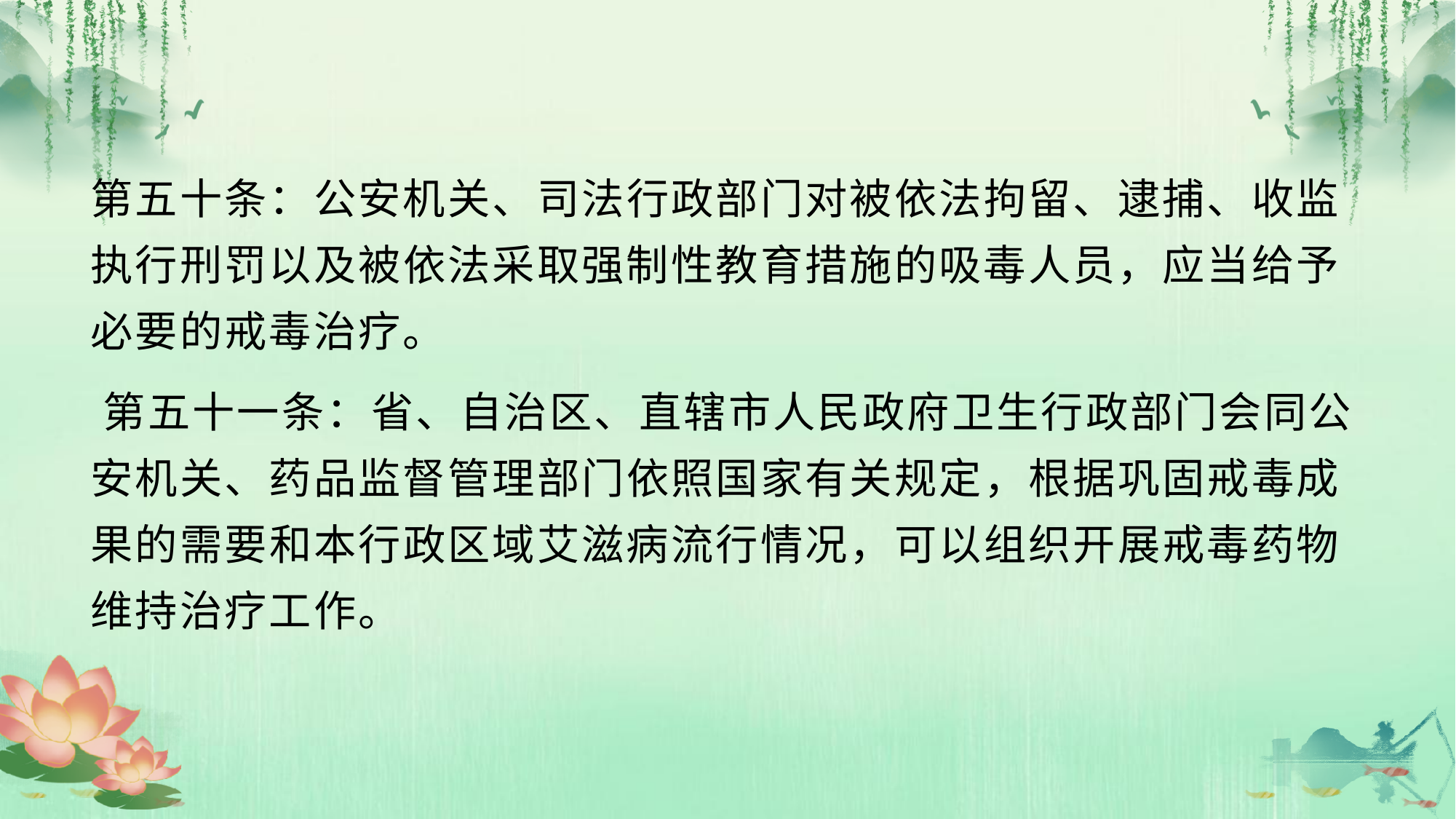

#
第五十条：公安机关、司法行政部门对被依法拘留、逮捕、收监执行刑罚以及被依法采取强制性教育措施的吸毒人员，应当给予必要的戒毒治疗。
​第五十一条：省、自治区、直辖市人民政府卫生行政部门会同公安机关、药品监督管理部门依照国家有关规定，根据巩固戒毒成果的需要和本行政区域艾滋病流行情况，可以组织开展戒毒药物维持治疗工作。